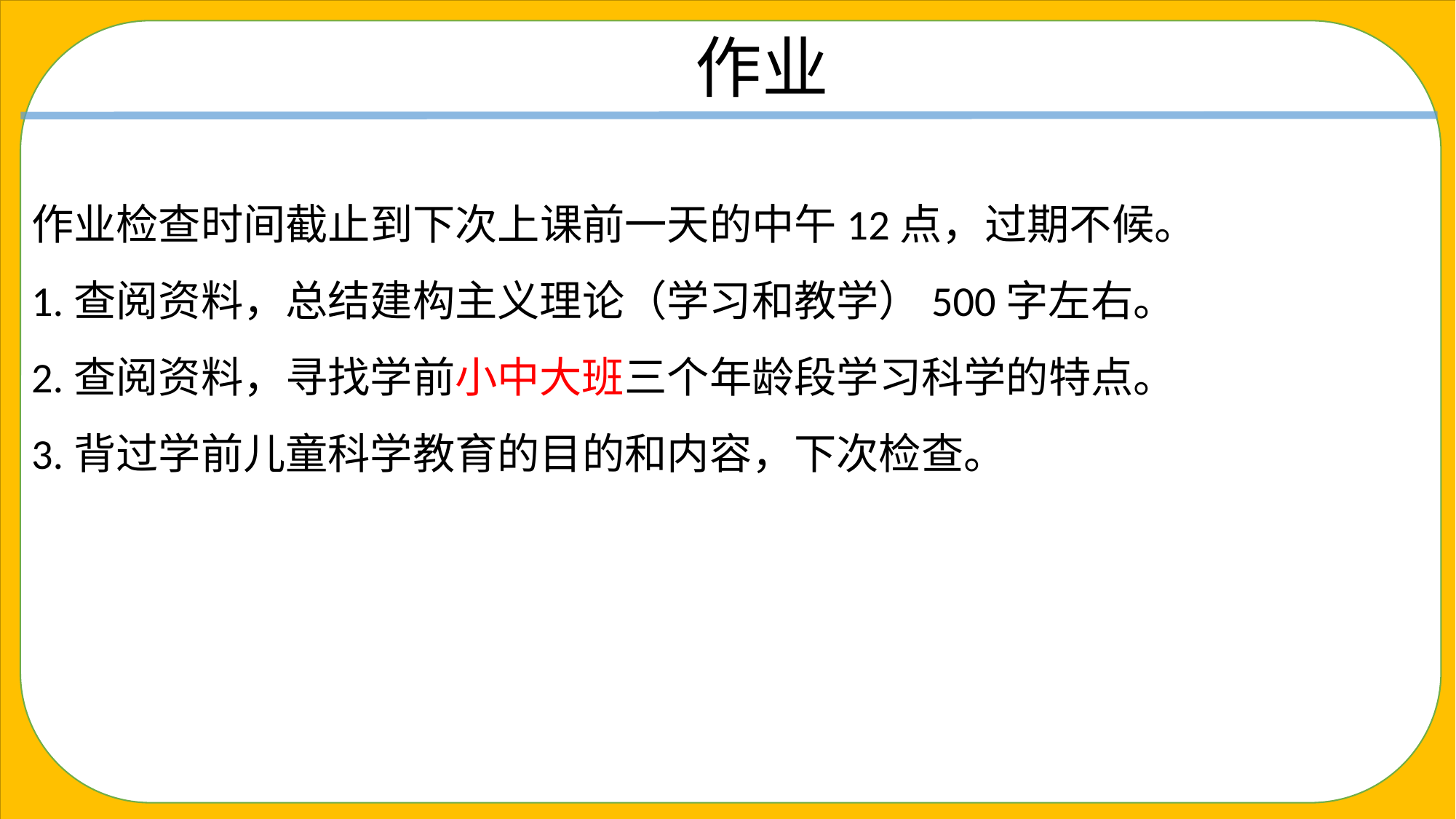

作业

作业检查时间截止到下次上课前一天的中午12点，过期不候。
1.查阅资料，总结建构主义理论（学习和教学）500字左右。
2.查阅资料，寻找学前小中大班三个年龄段学习科学的特点。
3.背过学前儿童科学教育的目的和内容，下次检查。